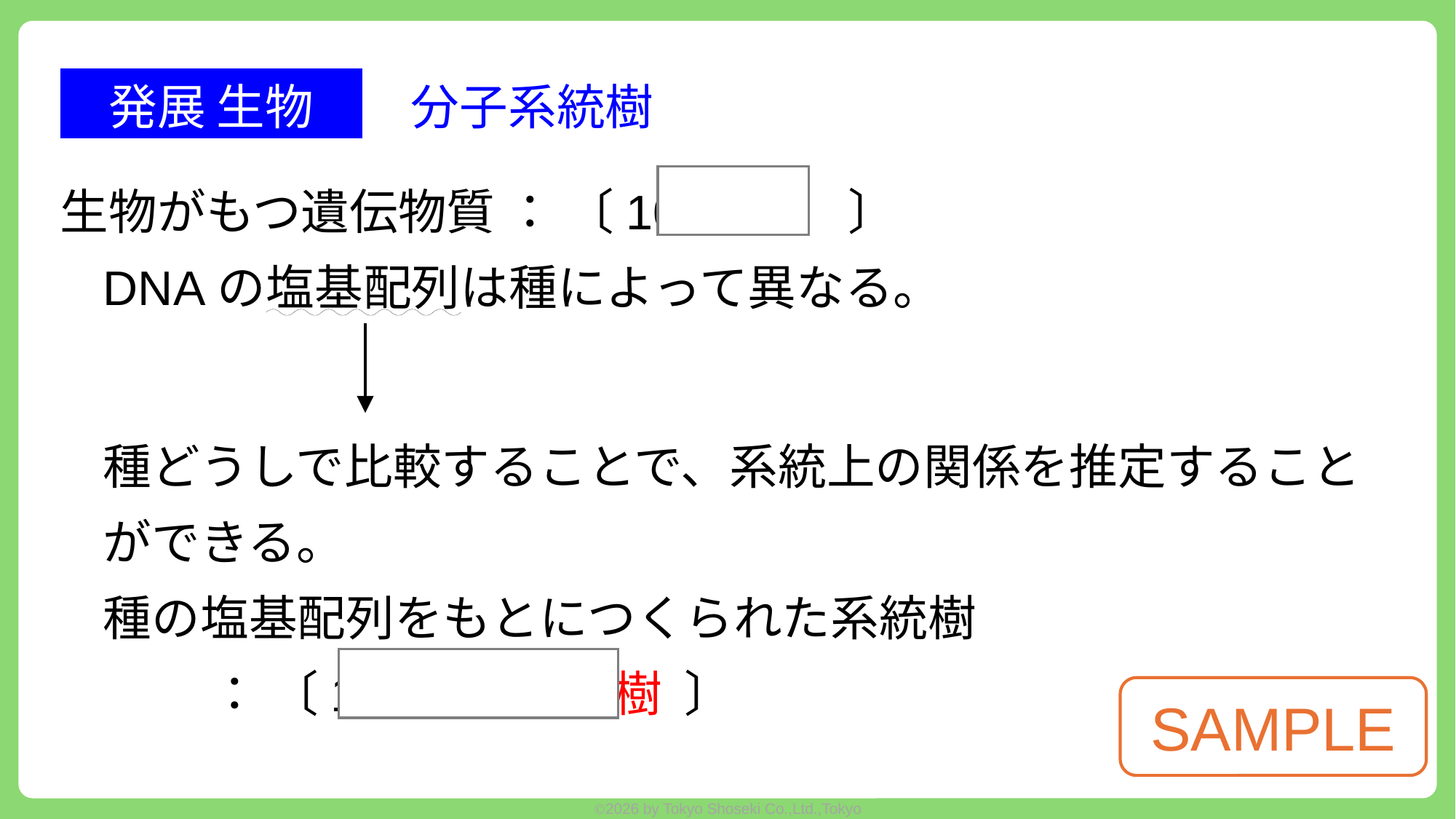

発展 生物　　分子系統樹

生物がもつ遺伝物質 ： 〔10  DNA  〕
DNAの塩基配列は種によって異なる。

種どうしで比較することで、系統上の関係を推定することができる。
種の塩基配列をもとにつくられた系統樹
 ： 〔11  分子系統樹  〕